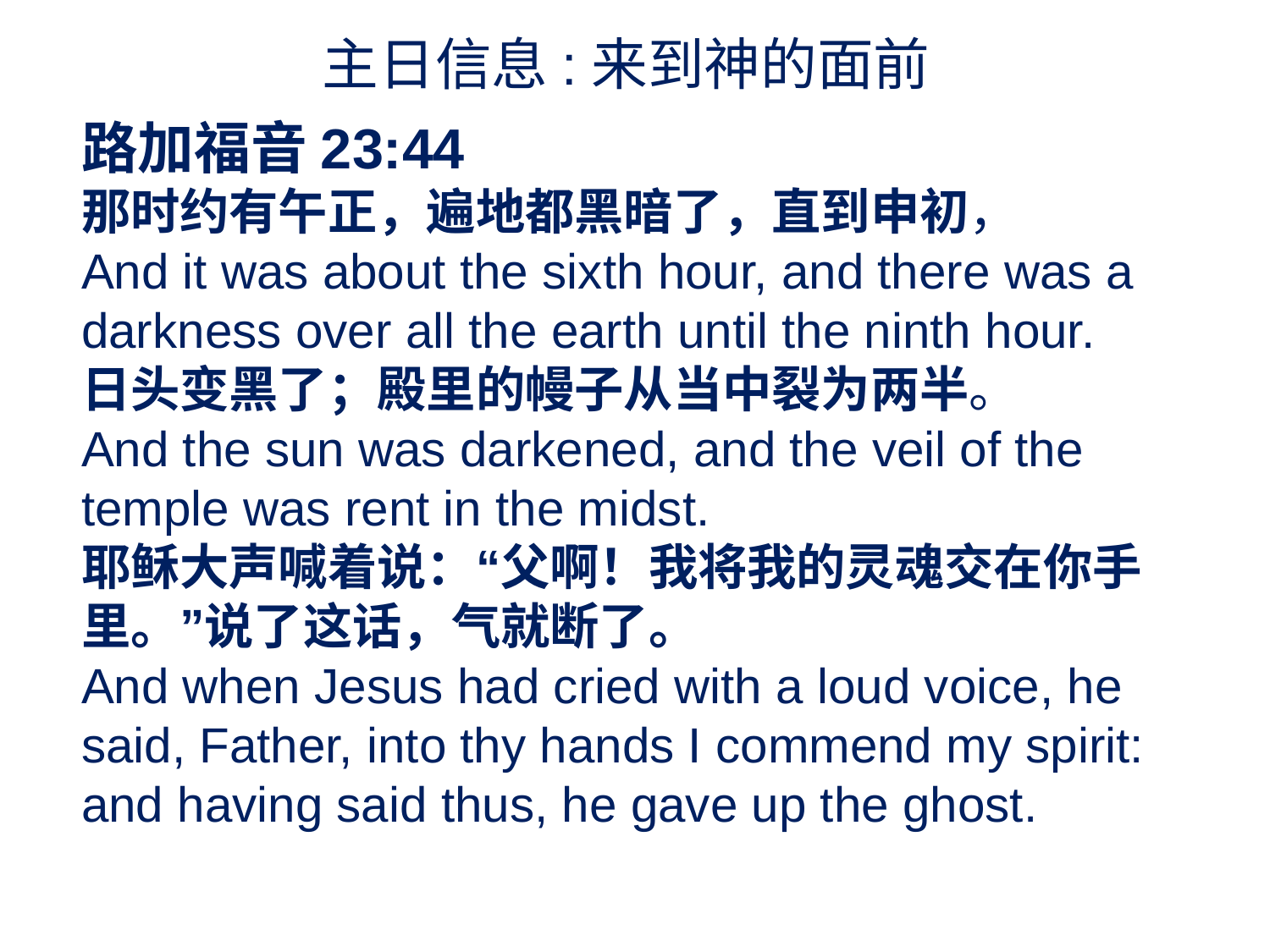

主日信息:来到神的面前
路加福音23:44
那时约有午正，遍地都黑暗了，直到申初，
And it was about the sixth hour, and there was a darkness over all the earth until the ninth hour.
日头变黑了；殿里的幔子从当中裂为两半。
And the sun was darkened, and the veil of the temple was rent in the midst.
耶稣大声喊着说：“父啊！我将我的灵魂交在你手里。”说了这话，气就断了。
And when Jesus had cried with a loud voice, he said, Father, into thy hands I commend my spirit: and having said thus, he gave up the ghost.